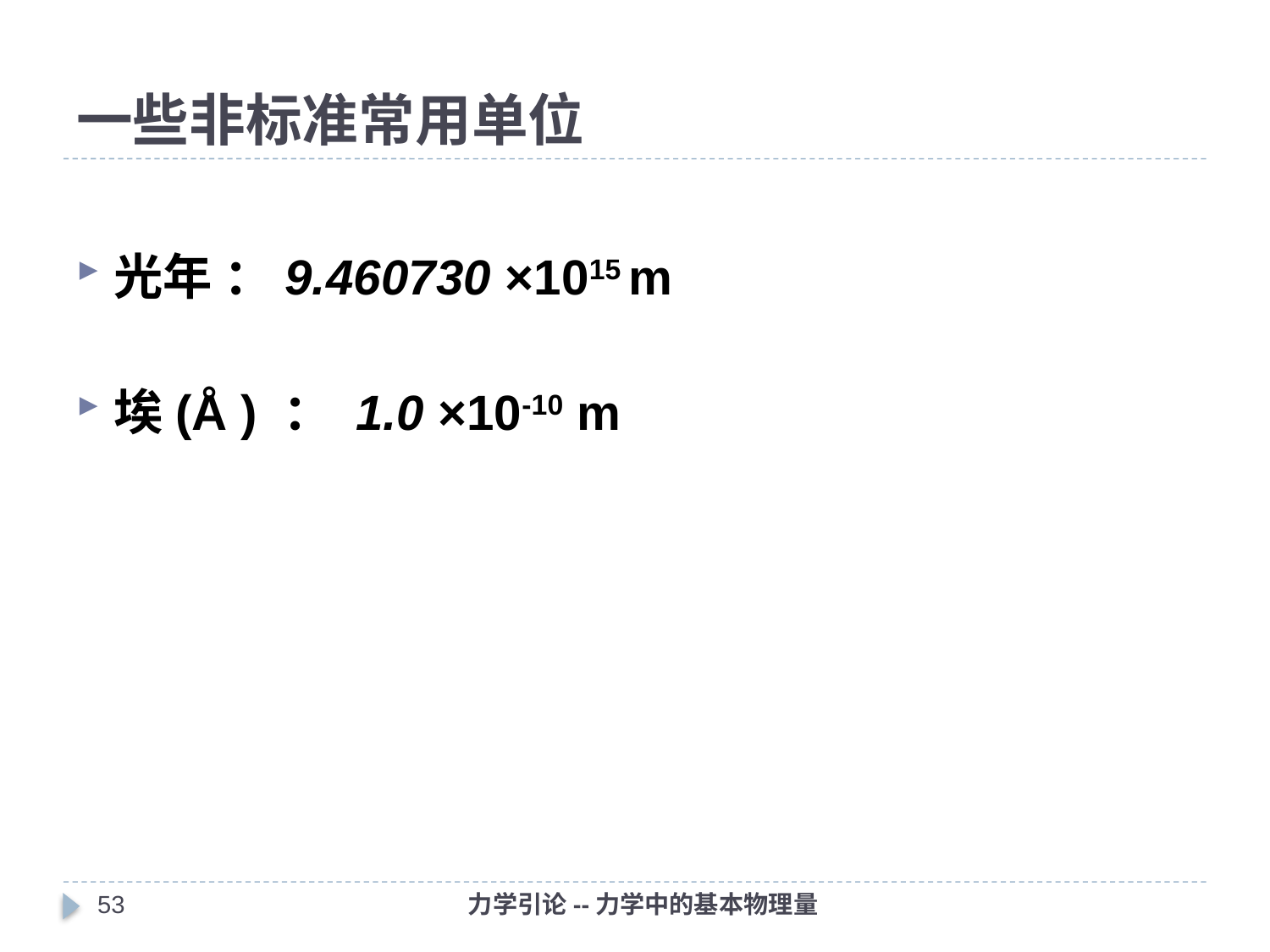

# 一些非标准常用单位

光年 ：9.460730 ×1015 m

埃(Å ) ： 1.0 ×10-10 m

53
力学引论--力学中的基本物理量